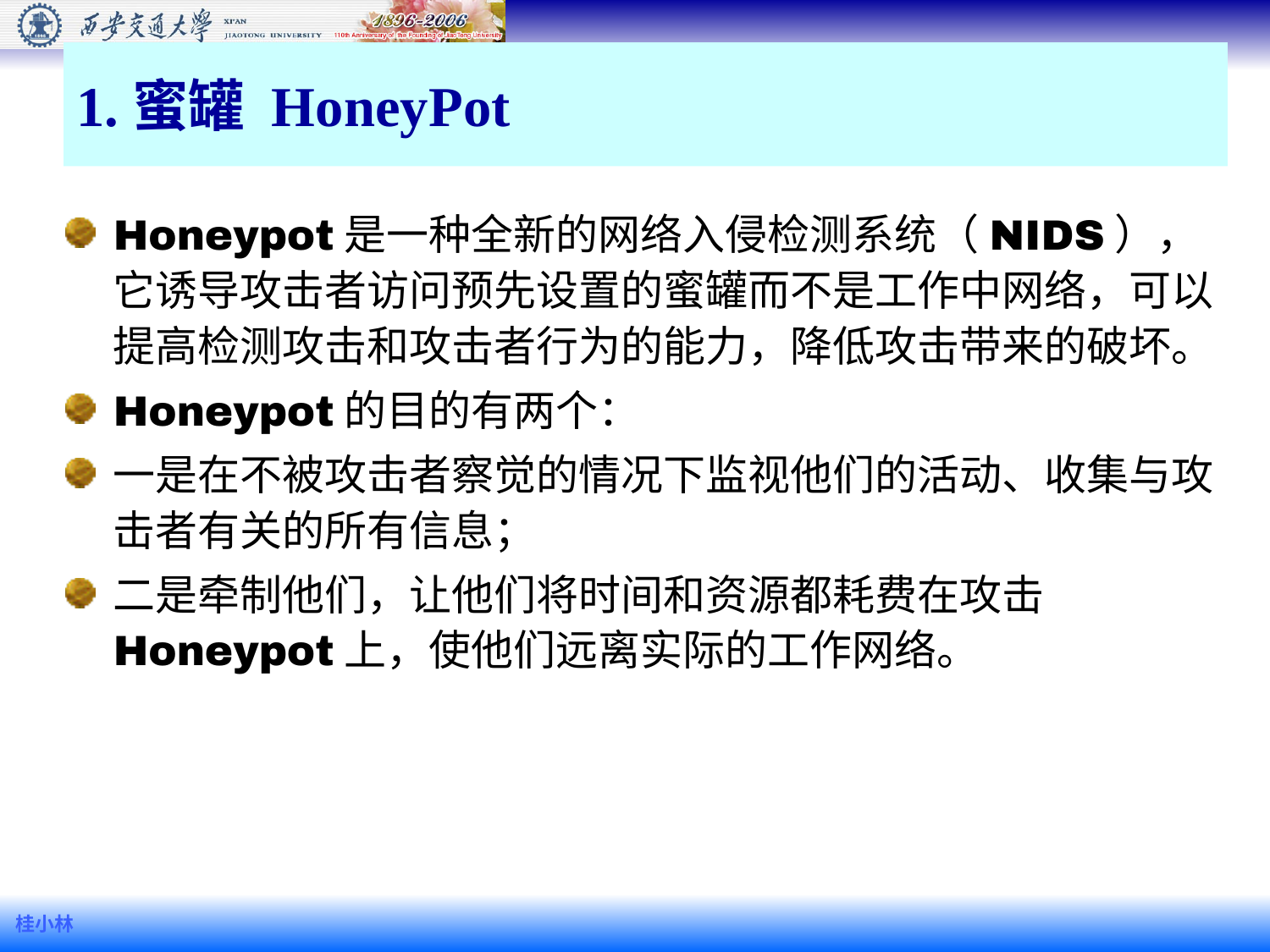

# 1.蜜罐 HoneyPot
Honeypot是一种全新的网络入侵检测系统（NIDS），它诱导攻击者访问预先设置的蜜罐而不是工作中网络，可以提高检测攻击和攻击者行为的能力，降低攻击带来的破坏。
Honeypot的目的有两个：
一是在不被攻击者察觉的情况下监视他们的活动、收集与攻击者有关的所有信息；
二是牵制他们，让他们将时间和资源都耗费在攻击Honeypot上，使他们远离实际的工作网络。
66
桂小林